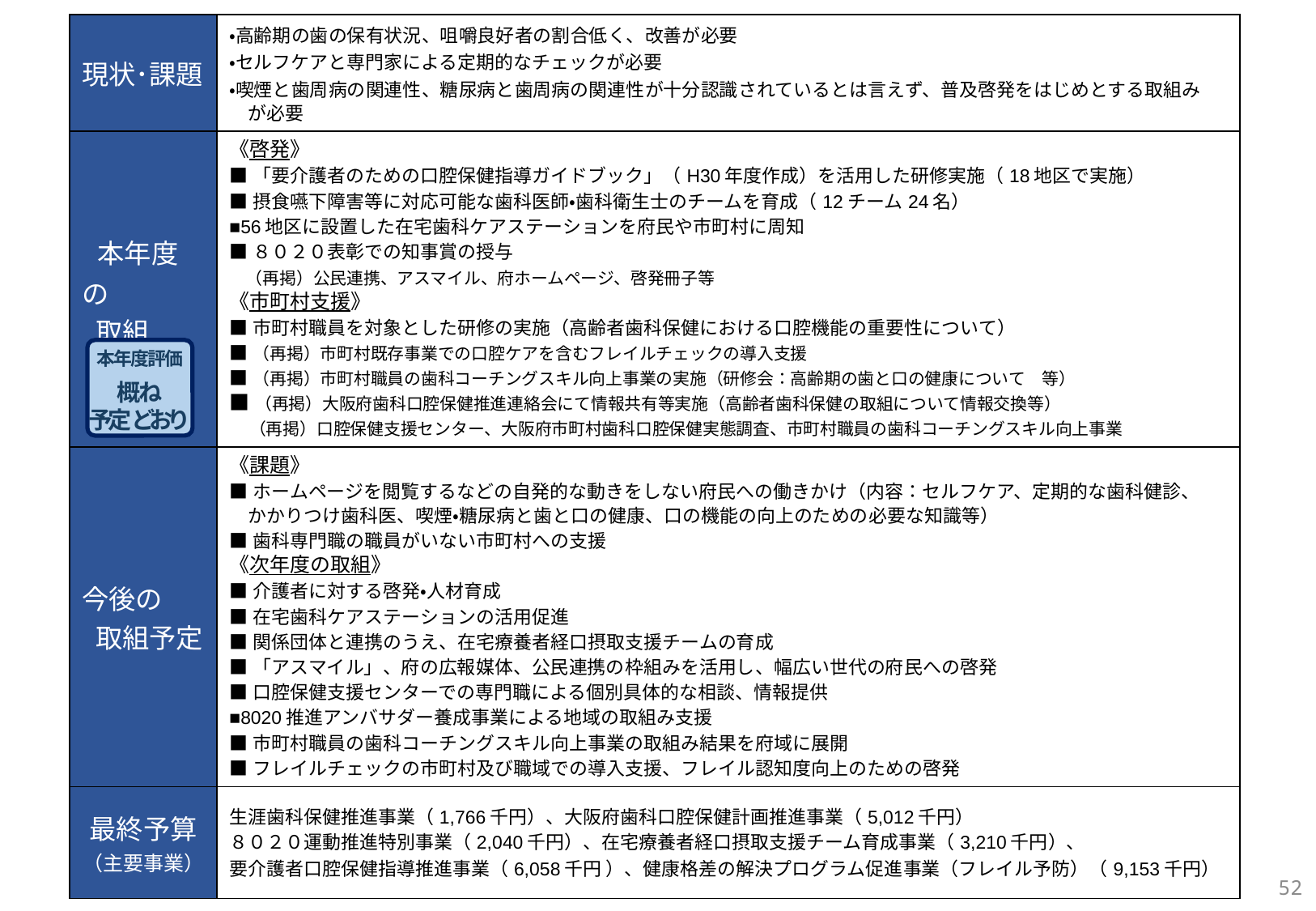

| 現状･課題 | ・高齢期の歯の保有状況、咀嚼良好者の割合低く、改善が必要 ・セルフケアと専門家による定期的なチェックが必要 ・喫煙と歯周病の関連性、糖尿病と歯周病の関連性が十分認識されているとは言えず、普及啓発をはじめとする取組み 　が必要 |
| --- | --- |
| 本年度の 取組 | 《啓発》 ■「要介護者のための口腔保健指導ガイドブック」（H30年度作成）を活用した研修実施（18地区で実施） ■摂食嚥下障害等に対応可能な歯科医師・歯科衛生士のチームを育成（12チーム24名） ■56地区に設置した在宅歯科ケアステーションを府民や市町村に周知 ■８０２０表彰での知事賞の授与 　（再掲）公民連携、アスマイル、府ホームページ、啓発冊子等 《市町村支援》 ■市町村職員を対象とした研修の実施（高齢者歯科保健における口腔機能の重要性について） ■（再掲）市町村既存事業での口腔ケアを含むフレイルチェックの導入支援 ■（再掲）市町村職員の歯科コーチングスキル向上事業の実施（研修会：高齢期の歯と口の健康について　等） ■（再掲）大阪府歯科口腔保健推進連絡会にて情報共有等実施（高齢者歯科保健の取組について情報交換等） 　（再掲）口腔保健支援センター、大阪府市町村歯科口腔保健実態調査、市町村職員の歯科コーチングスキル向上事業 |
| 今後の 取組予定 | 《課題》 ■ホームページを閲覧するなどの自発的な動きをしない府民への働きかけ（内容：セルフケア、定期的な歯科健診、 　かかりつけ歯科医、喫煙・糖尿病と歯と口の健康、口の機能の向上のための必要な知識等） ■歯科専門職の職員がいない市町村への支援 《次年度の取組》 ■介護者に対する啓発・人材育成 ■在宅歯科ケアステーションの活用促進 ■関係団体と連携のうえ、在宅療養者経口摂取支援チームの育成 ■「アスマイル」、府の広報媒体、公民連携の枠組みを活用し、幅広い世代の府民への啓発 ■口腔保健支援センターでの専門職による個別具体的な相談、情報提供 ■8020推進アンバサダー養成事業による地域の取組み支援 ■市町村職員の歯科コーチングスキル向上事業の取組み結果を府域に展開 ■フレイルチェックの市町村及び職域での導入支援、フレイル認知度向上のための啓発 |
| 最終予算 （主要事業） | 生涯歯科保健推進事業（1,766千円）、大阪府歯科口腔保健計画推進事業（5,012千円） ８０２０運動推進特別事業（2,040千円）、在宅療養者経口摂取支援チーム育成事業（3,210千円）、 要介護者口腔保健指導推進事業（6,058千円 ）、健康格差の解決プログラム促進事業（フレイル予防）（9,153千円） |
本年度評価

概ね
予定どおり
52